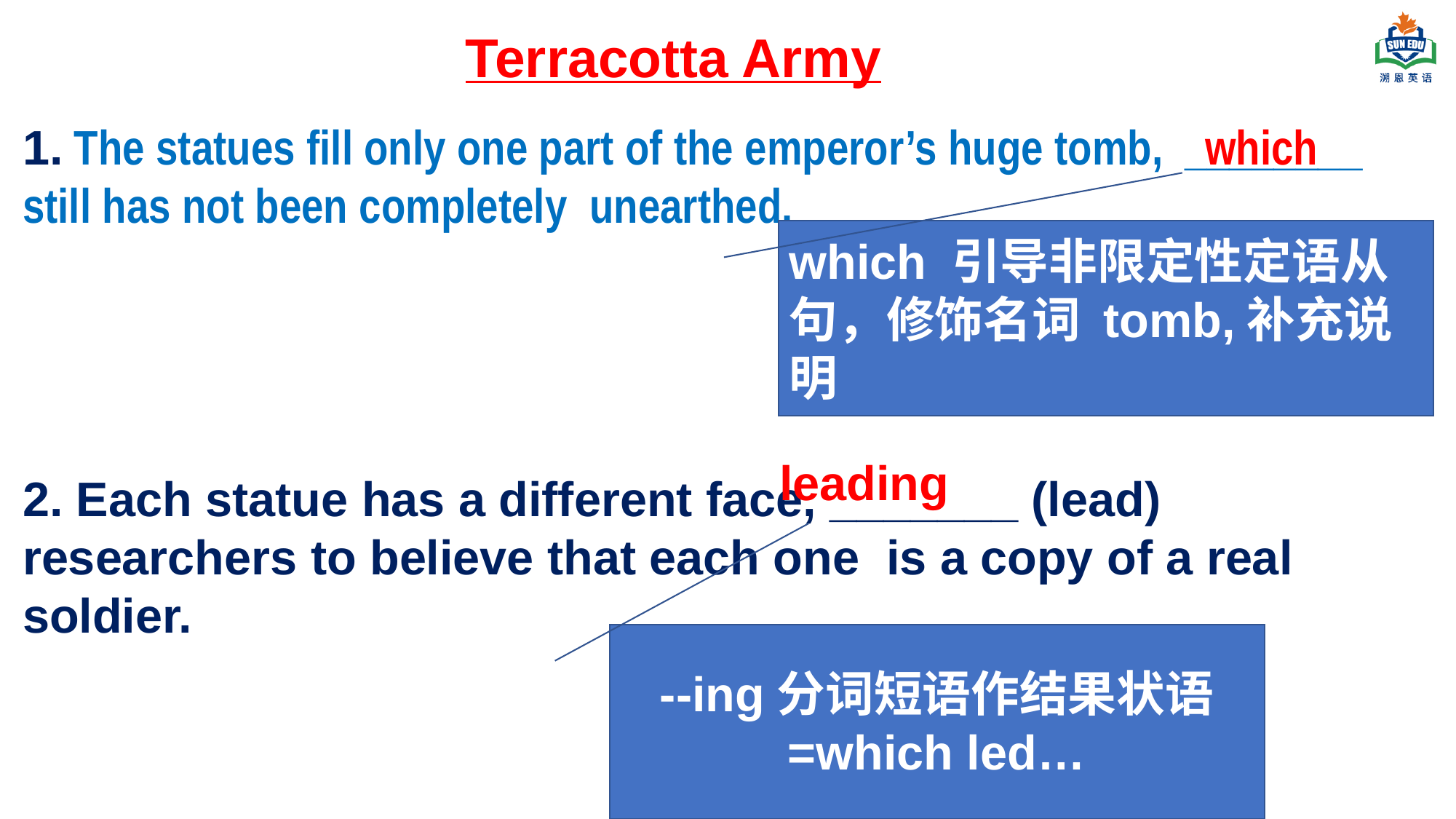

Terracotta Army
1. The statues fill only one part of the emperor’s huge tomb,  ________ still has not been completely  unearthed.
which
which 引导非限定性定语从句，修饰名词 tomb,补充说明
leading
2. Each statue has a different face, _______ (lead) researchers to believe that each one  is a copy of a real soldier.
--ing分词短语作结果状语
=which led…